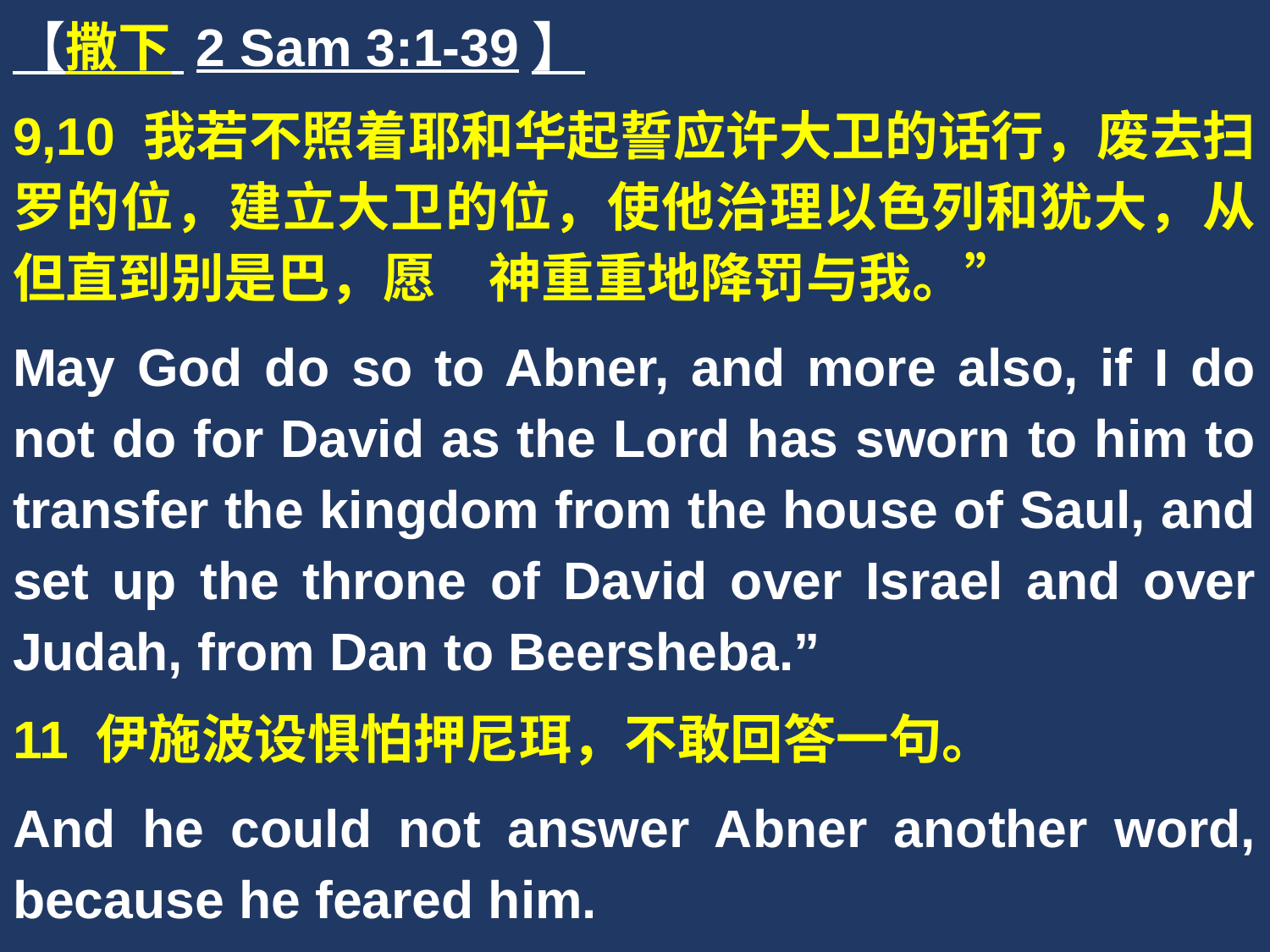

【撒下 2 Sam 3:1-39】
9,10 我若不照着耶和华起誓应许大卫的话行，废去扫罗的位，建立大卫的位，使他治理以色列和犹大，从但直到别是巴，愿　神重重地降罚与我。”
May God do so to Abner, and more also, if I do not do for David as the Lord has sworn to him to transfer the kingdom from the house of Saul, and set up the throne of David over Israel and over Judah, from Dan to Beersheba.”
11 伊施波设惧怕押尼珥，不敢回答一句。
And he could not answer Abner another word, because he feared him.